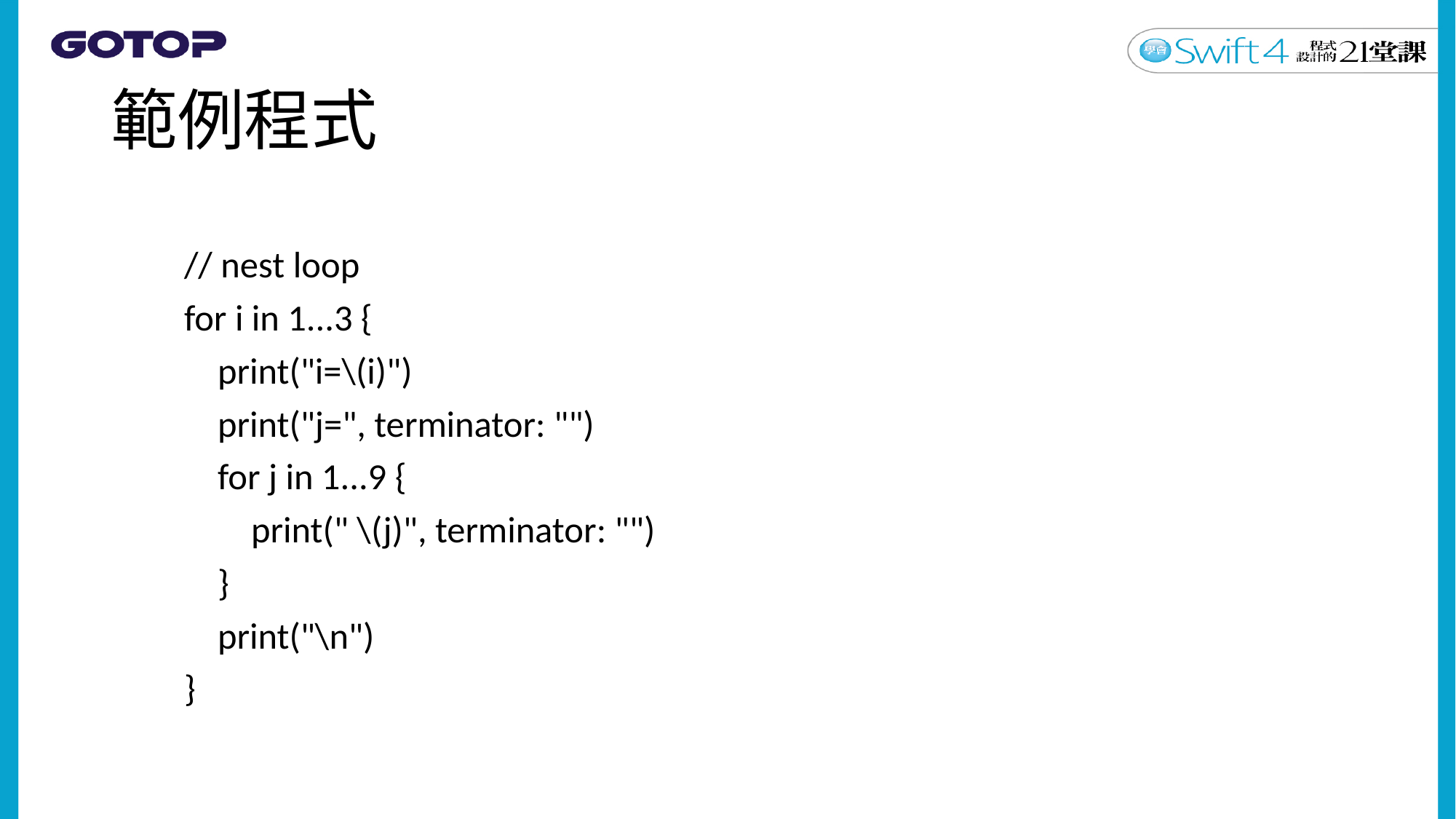

# 範例程式
// nest loop
for i in 1...3 {
    print("i=\(i)")
    print("j=", terminator: "")
    for j in 1...9 {
        print(" \(j)", terminator: "")
    }
    print("\n")
}